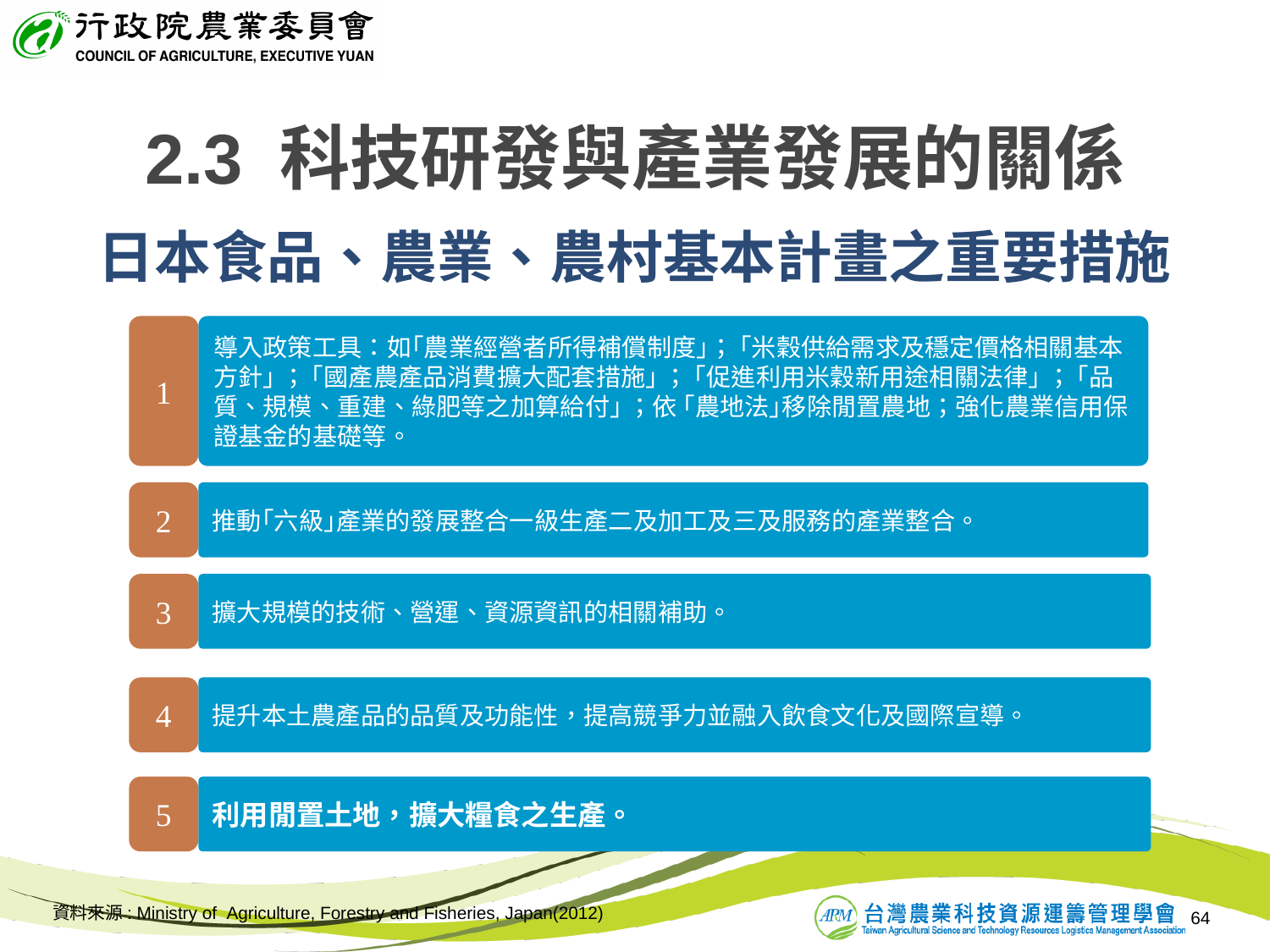

2.3 科技研發與產業發展的關係
# 日本食品、農業、農村基本計畫之重要措施
1
導入政策工具：如｢農業經營者所得補償制度｣； ｢米穀供給需求及穩定價格相關基本方針｣ ； ｢國產農產品消費擴大配套措施｣ ； ｢促進利用米穀新用途相關法律｣ ； ｢品質、規模、重建、綠肥等之加算給付｣ ；依 ｢農地法｣移除閒置農地；強化農業信用保證基金的基礎等。
2
推動｢六級｣產業的發展整合一級生產二及加工及三及服務的產業整合。
3
擴大規模的技術、營運、資源資訊的相關補助。
4
提升本土農產品的品質及功能性，提高競爭力並融入飲食文化及國際宣導。
5
利用閒置土地，擴大糧食之生產。
資料來源: Ministry of  Agriculture, Forestry and Fisheries, Japan(2012)
64